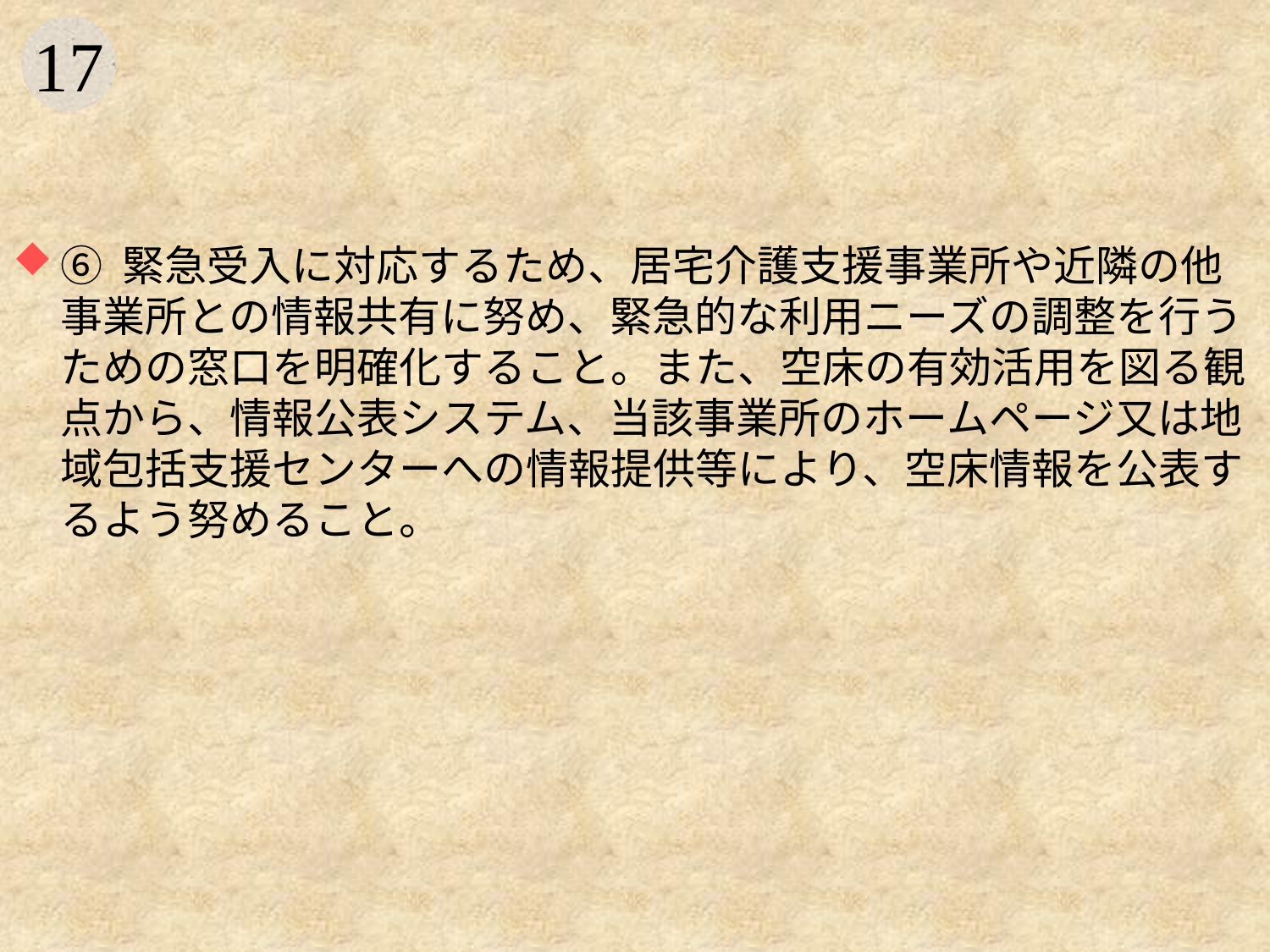

#
⑥ 緊急受入に対応するため、居宅介護支援事業所や近隣の他事業所との情報共有に努め、緊急的な利用ニーズの調整を行うための窓口を明確化すること。また、空床の有効活用を図る観点から、情報公表システム、当該事業所のホームページ又は地域包括支援センターへの情報提供等により、空床情報を公表するよう努めること。